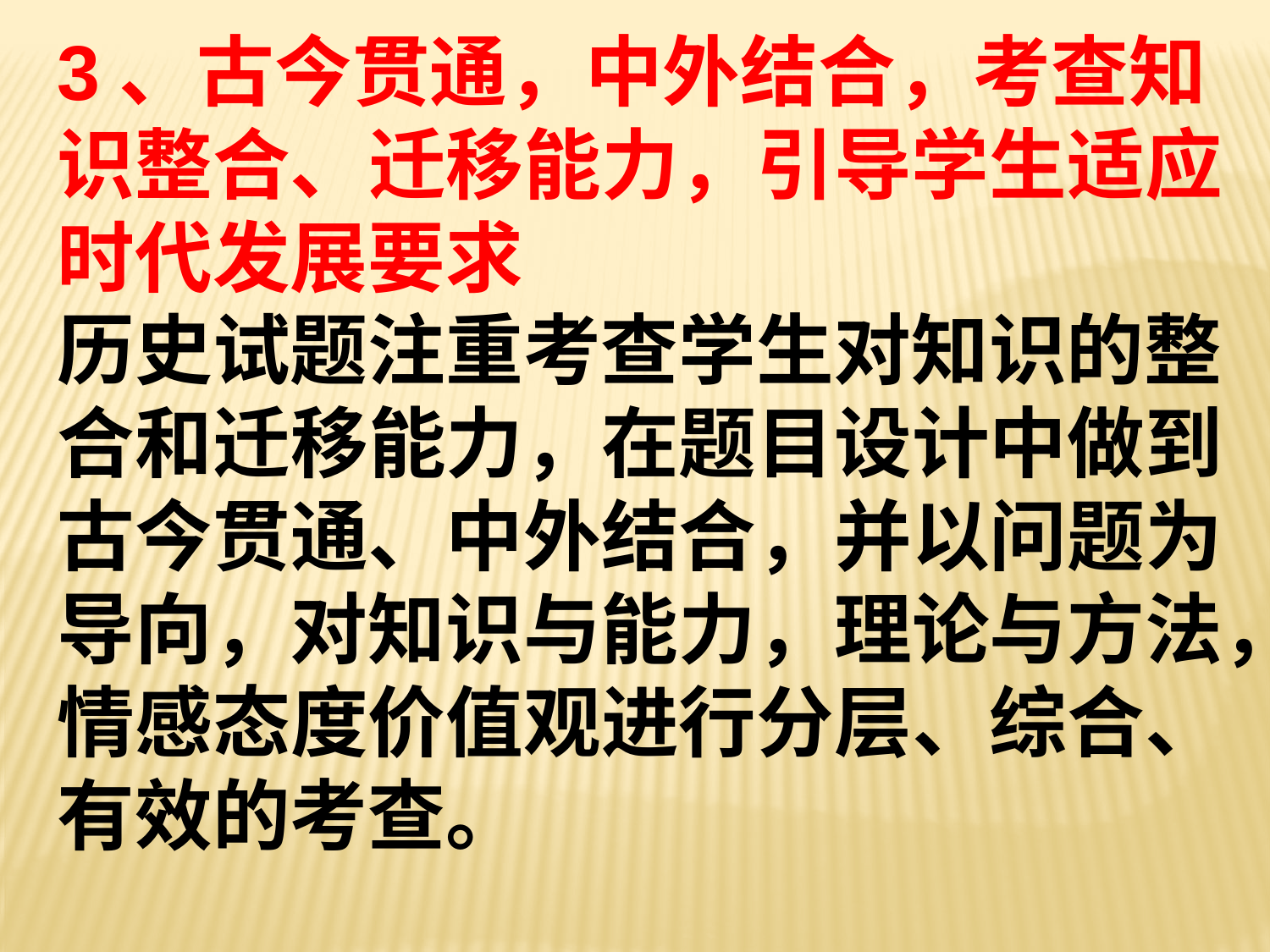

3、古今贯通，中外结合，考查知识整合、迁移能力，引导学生适应时代发展要求
历史试题注重考查学生对知识的整合和迁移能力，在题目设计中做到古今贯通、中外结合，并以问题为导向，对知识与能力，理论与方法，情感态度价值观进行分层、综合、有效的考查。